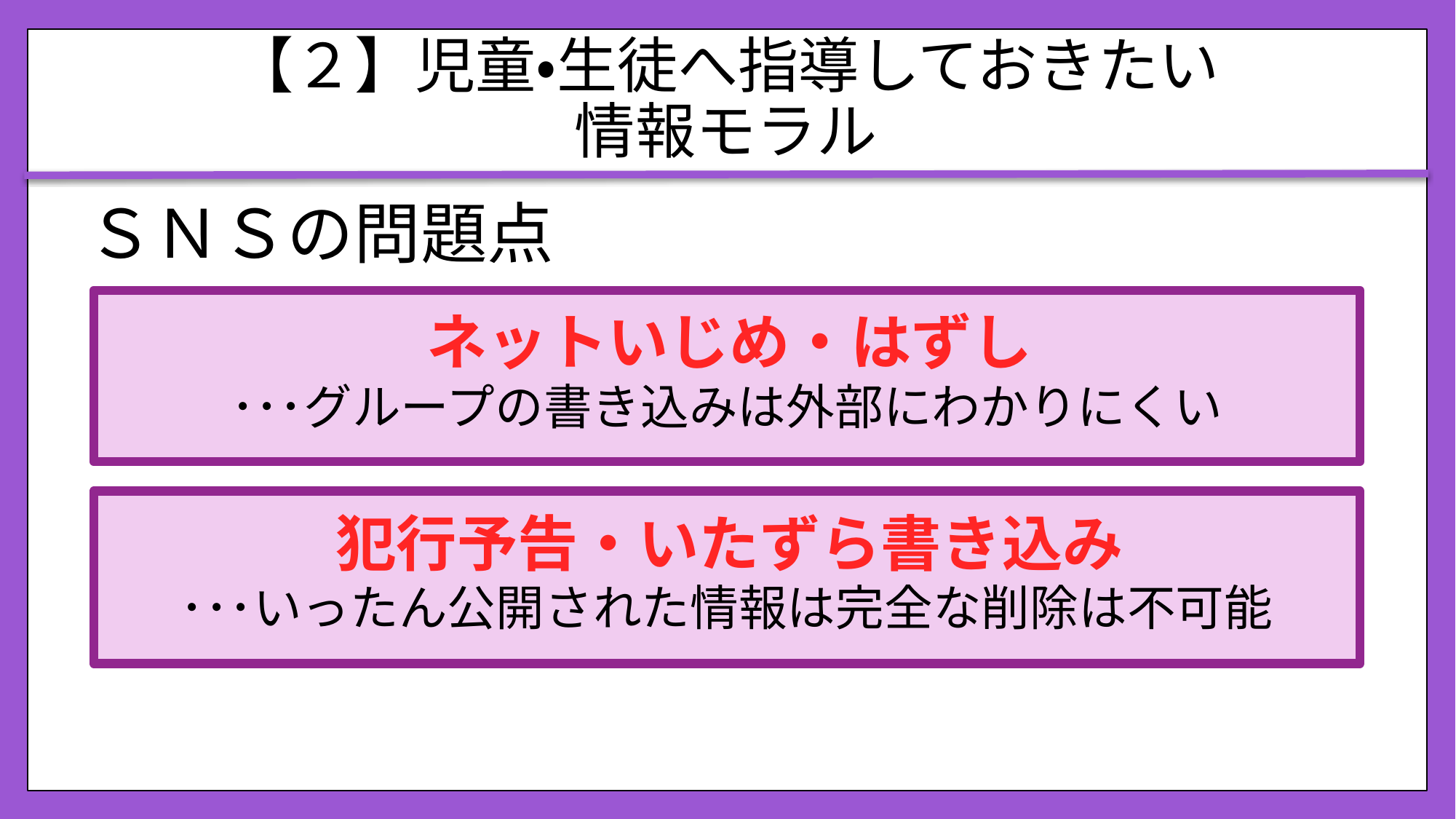

# 【２】児童・生徒へ指導しておきたい 情報モラル
ＳＮＳの問題点
ネットいじめ・はずし
･･･グループの書き込みは外部にわかりにくい
犯行予告・いたずら書き込み
･･･いったん公開された情報は完全な削除は不可能